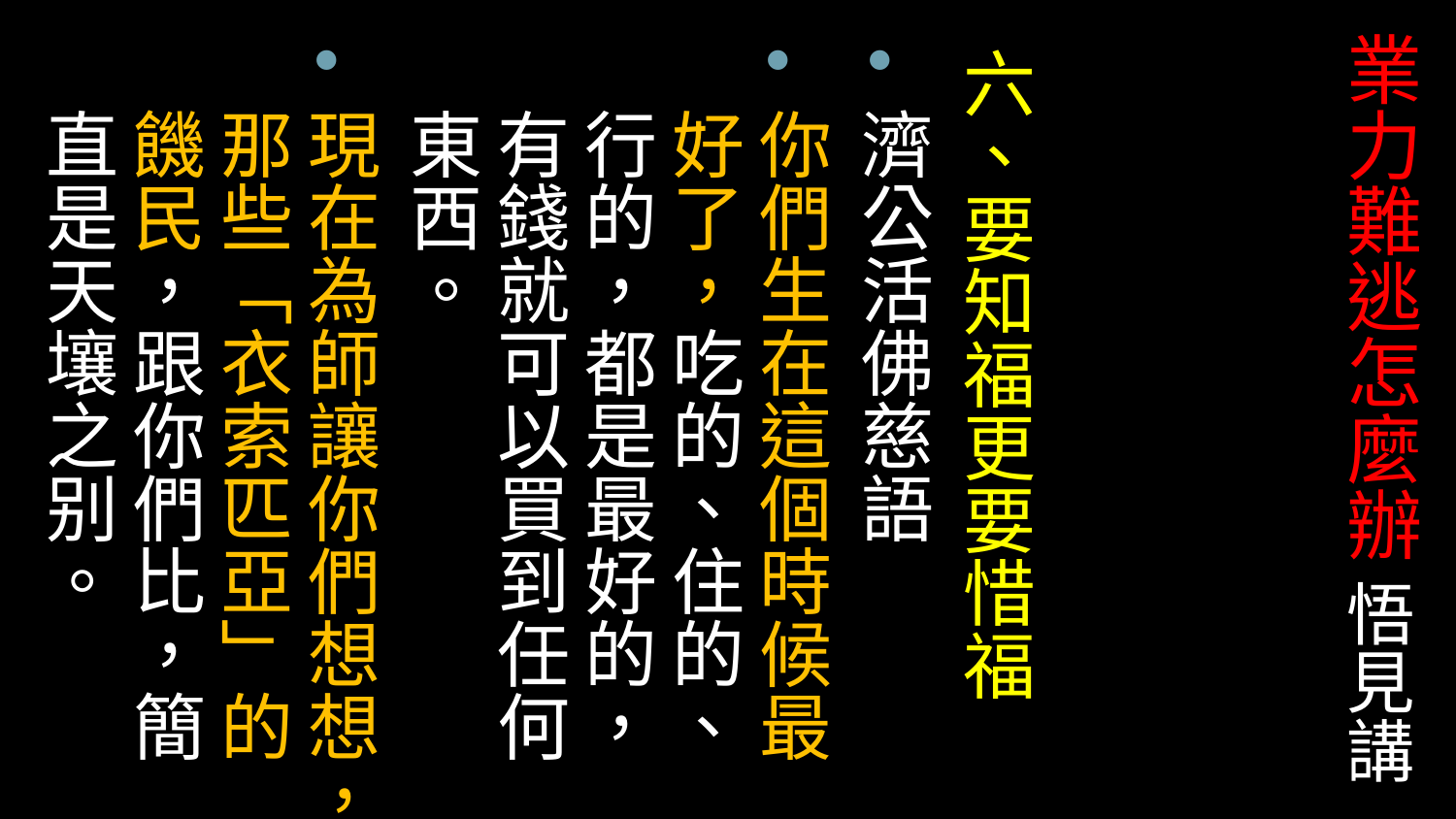

# 業力難逃怎麼辦 悟見講
六、要知福更要惜福
濟公活佛慈語
你們生在這個時候最好了，吃的、住的、行的，都是最好的，有錢就可以買到任何東西。
現在為師讓你們想想，那些「衣索匹亞」的饑民，跟你們比，簡直是天壤之别。